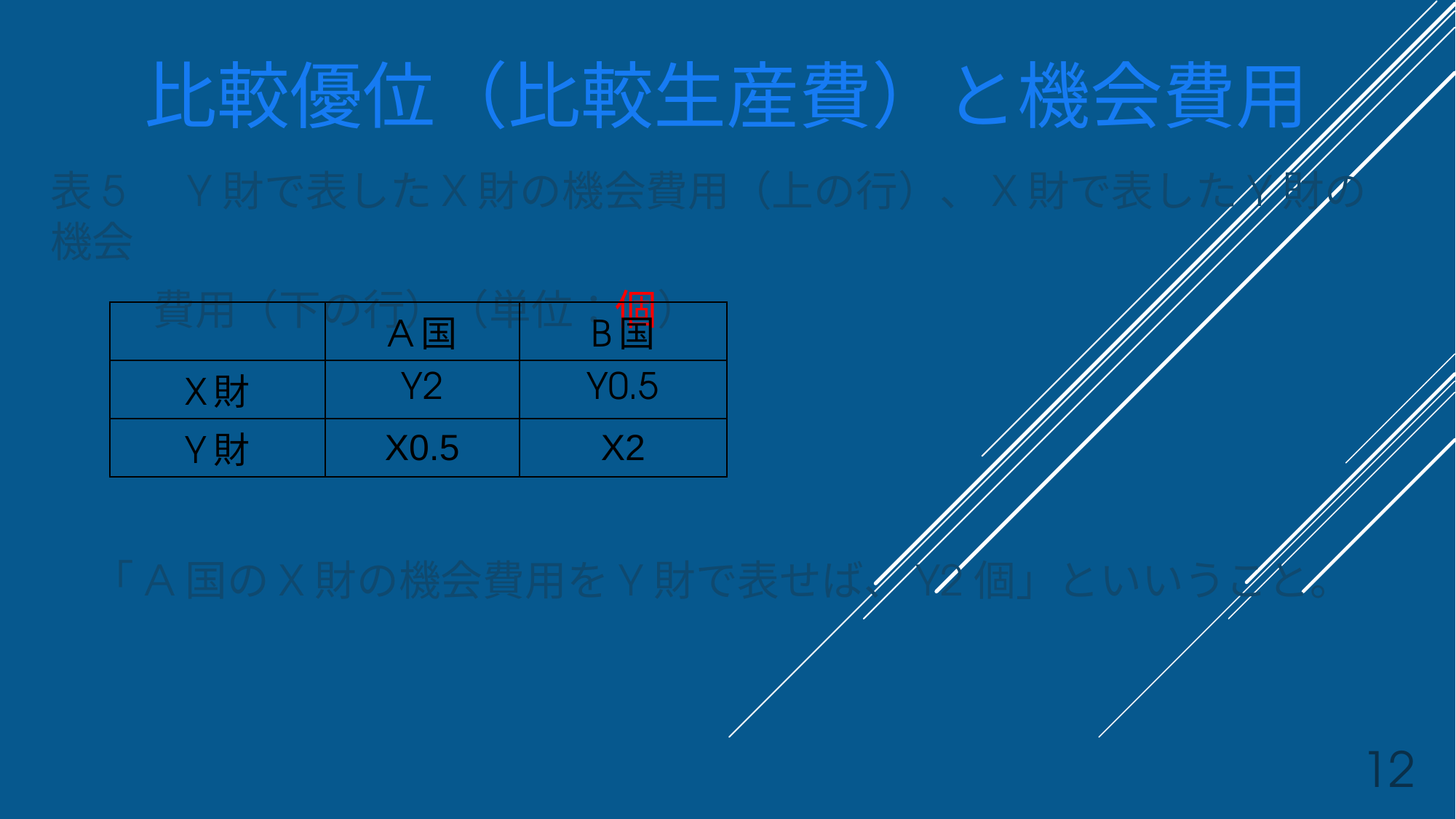

# 比較優位（比較生産費）と機会費用
表5　Y財で表したX財の機会費用（上の行）、X財で表したY財の機会
　　  費用（下の行）（単位：個）

　「A国のX財の機会費用をY財で表せば、Y2個」といいうこと。

|  | A国 | B国 |
| --- | --- | --- |
| X財 | Y2 | Y0.5 |
| Y財 | X0.5 | X2 |
12